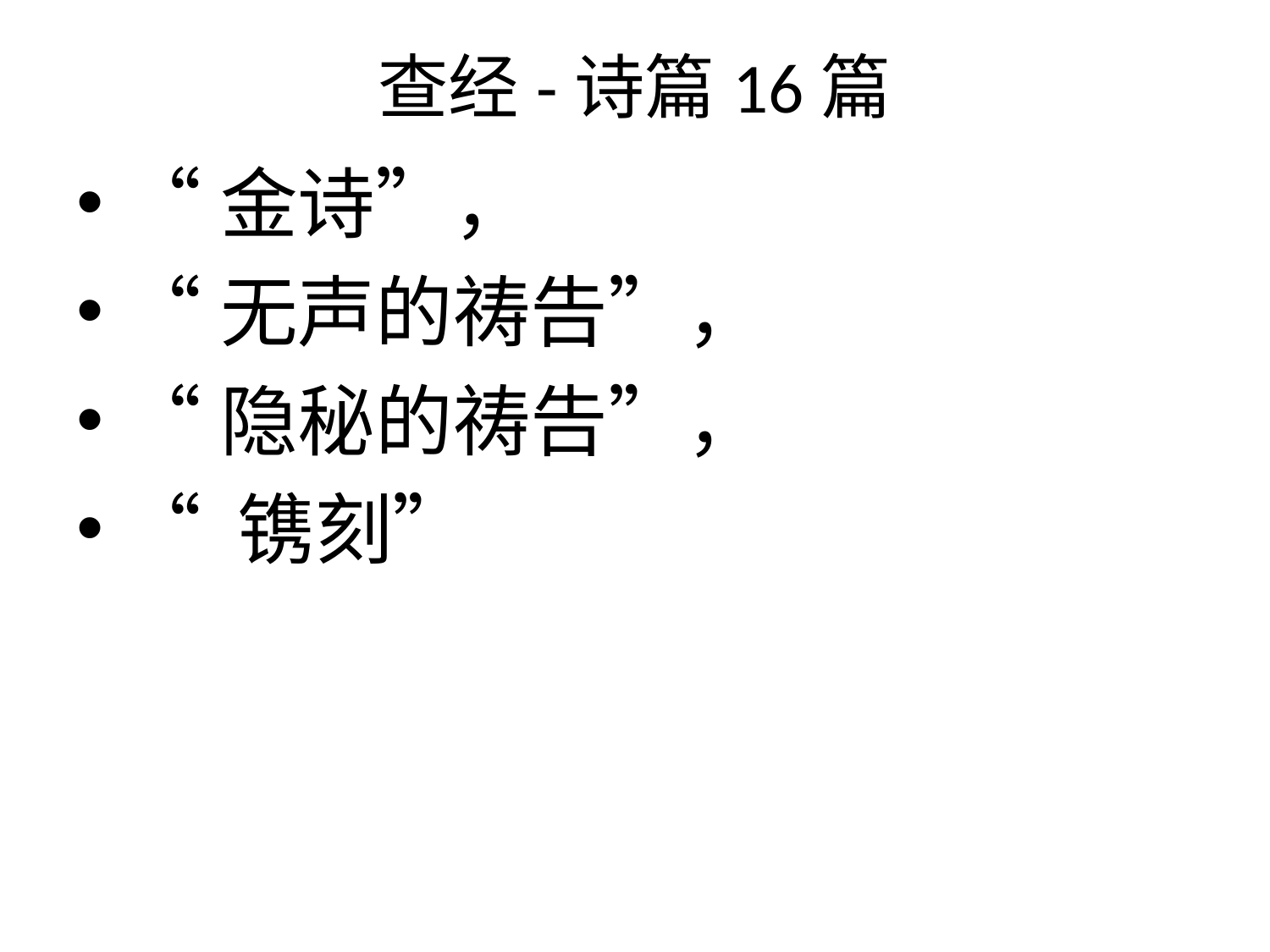

# 查经-诗篇16篇
“金诗”，
“无声的祷告”，
“隐秘的祷告”，
“ 镌刻”